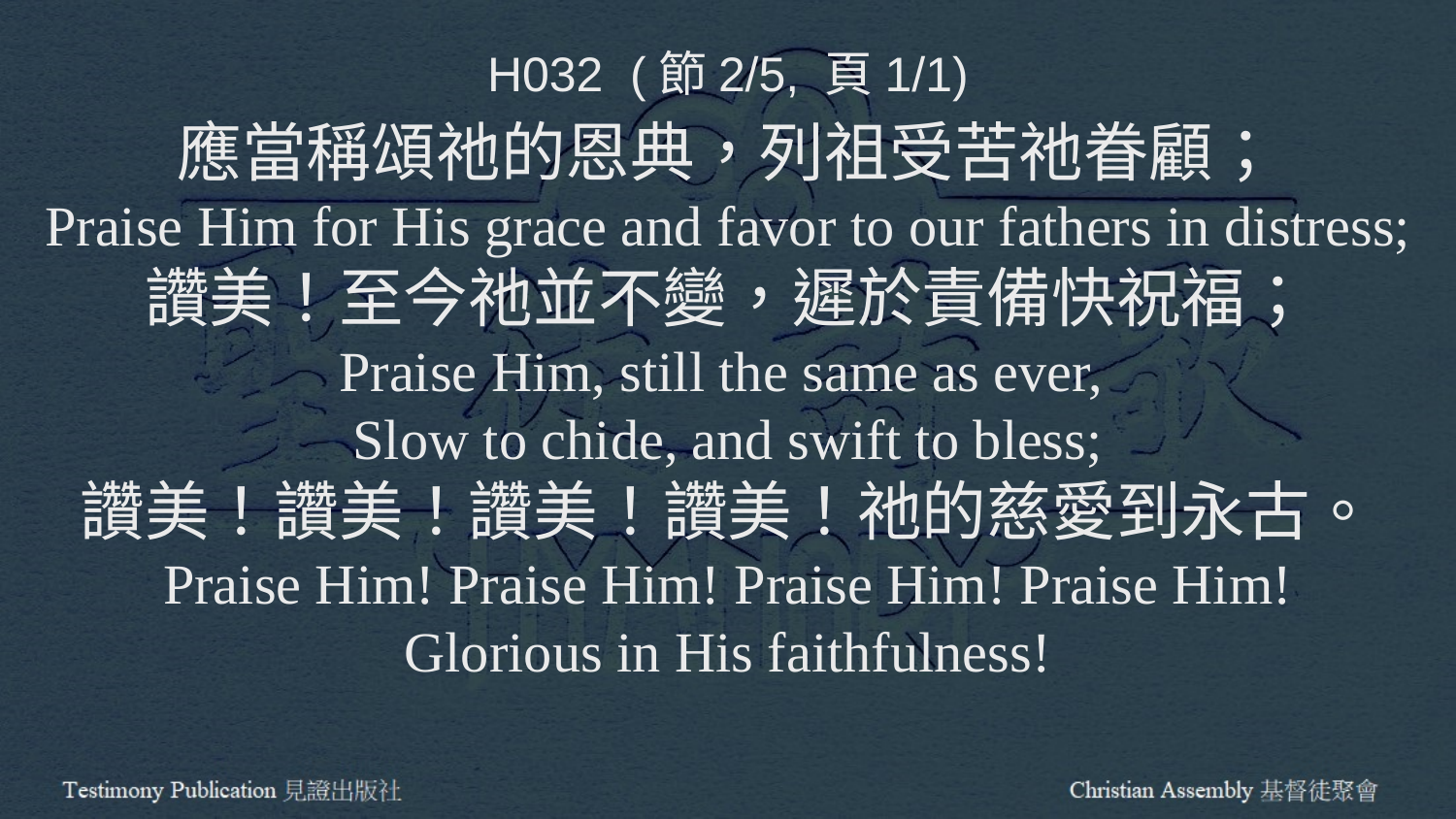

H032  (節2/5, 頁1/1)
應當稱頌祂的恩典，列祖受苦祂眷顧；
Praise Him for His grace and favor to our fathers in distress;
讚美！至今祂並不變，遲於責備快祝福；
Praise Him, still the same as ever,
Slow to chide, and swift to bless;
讚美！讚美！讚美！讚美！祂的慈愛到永古。
Praise Him! Praise Him! Praise Him! Praise Him!
Glorious in His faithfulness!